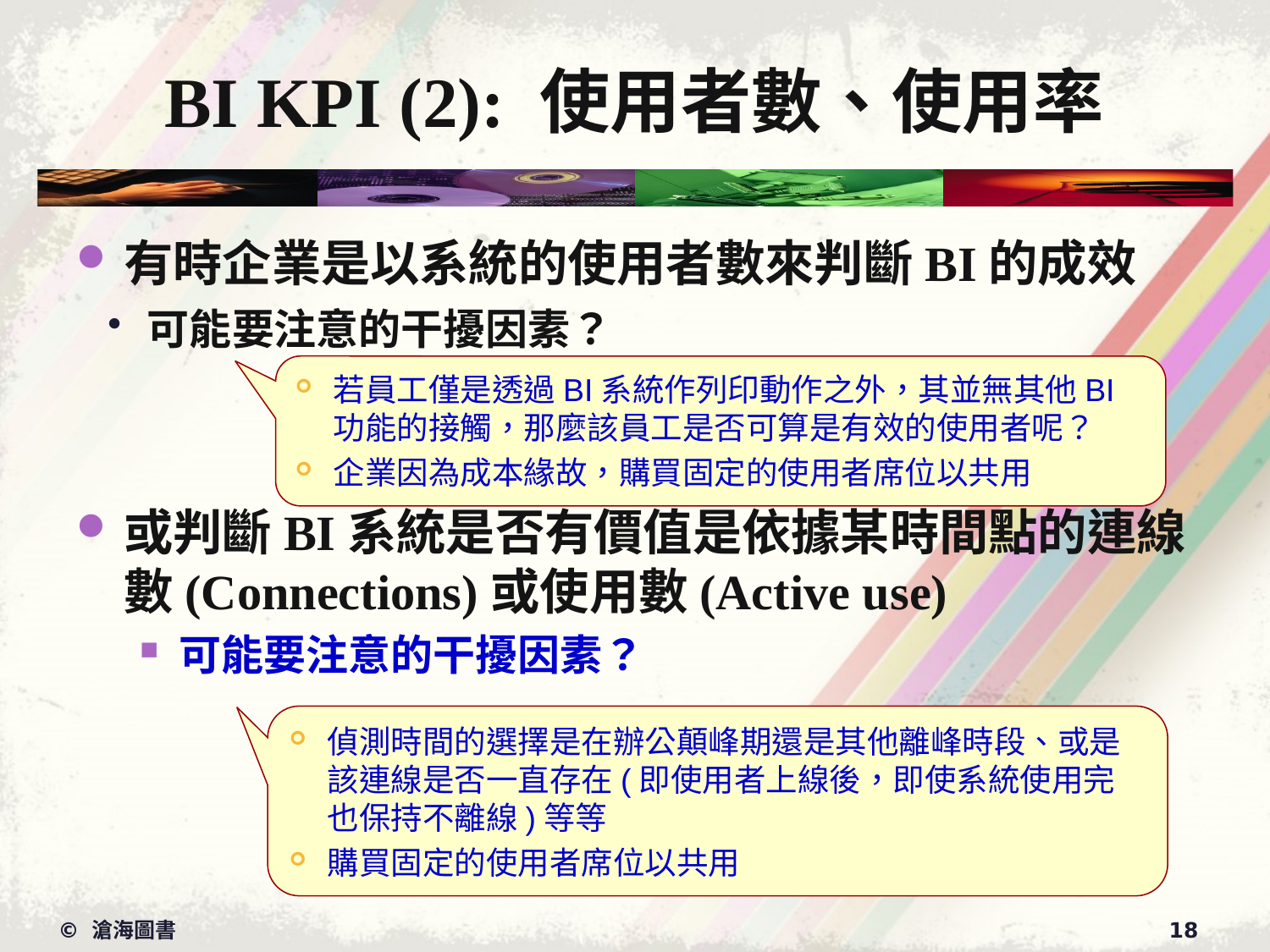

# BI KPI (2): 使用者數、使用率
有時企業是以系統的使用者數來判斷BI的成效
可能要注意的干擾因素？

或判斷BI系統是否有價值是依據某時間點的連線數(Connections)或使用數(Active use)
可能要注意的干擾因素？

若員工僅是透過BI系統作列印動作之外，其並無其他BI功能的接觸，那麼該員工是否可算是有效的使用者呢？
企業因為成本緣故，購買固定的使用者席位以共用
偵測時間的選擇是在辦公顛峰期還是其他離峰時段、或是該連線是否一直存在(即使用者上線後，即使系統使用完也保持不離線)等等
購買固定的使用者席位以共用
© 滄海圖書
18